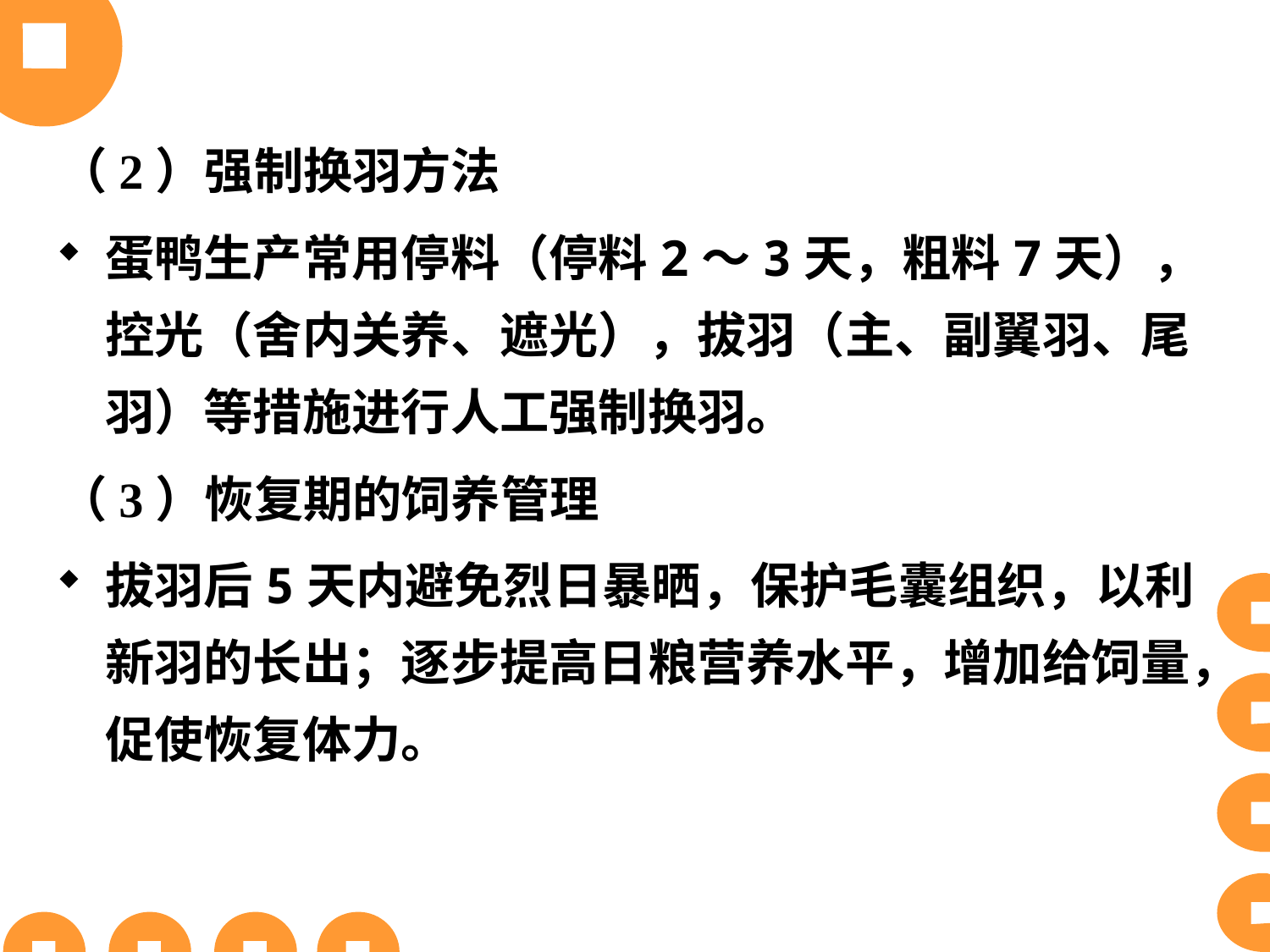

（2）强制换羽方法
蛋鸭生产常用停料（停料2～3天，粗料7天），控光（舍内关养、遮光），拔羽（主、副翼羽、尾羽）等措施进行人工强制换羽。
（3）恢复期的饲养管理
拔羽后5天内避免烈日暴晒，保护毛囊组织，以利新羽的长出；逐步提高日粮营养水平，增加给饲量，促使恢复体力。